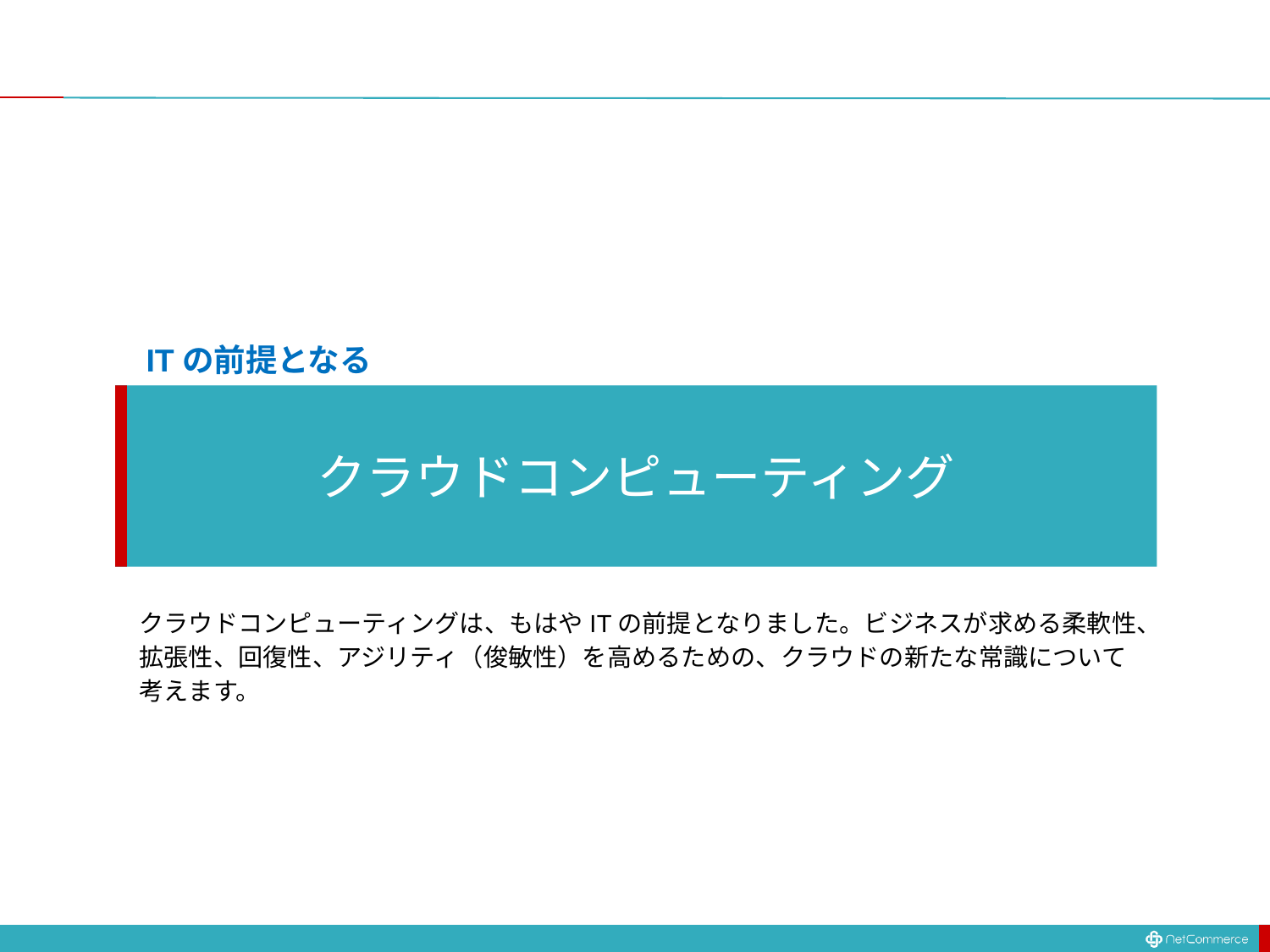

ITの前提となる

クラウドコンピューティング

クラウドコンピューティングは、もはやITの前提となりました。ビジネスが求める柔軟性、拡張性、回復性、アジリティ（俊敏性）を高めるための、クラウドの新たな常識について考えます。